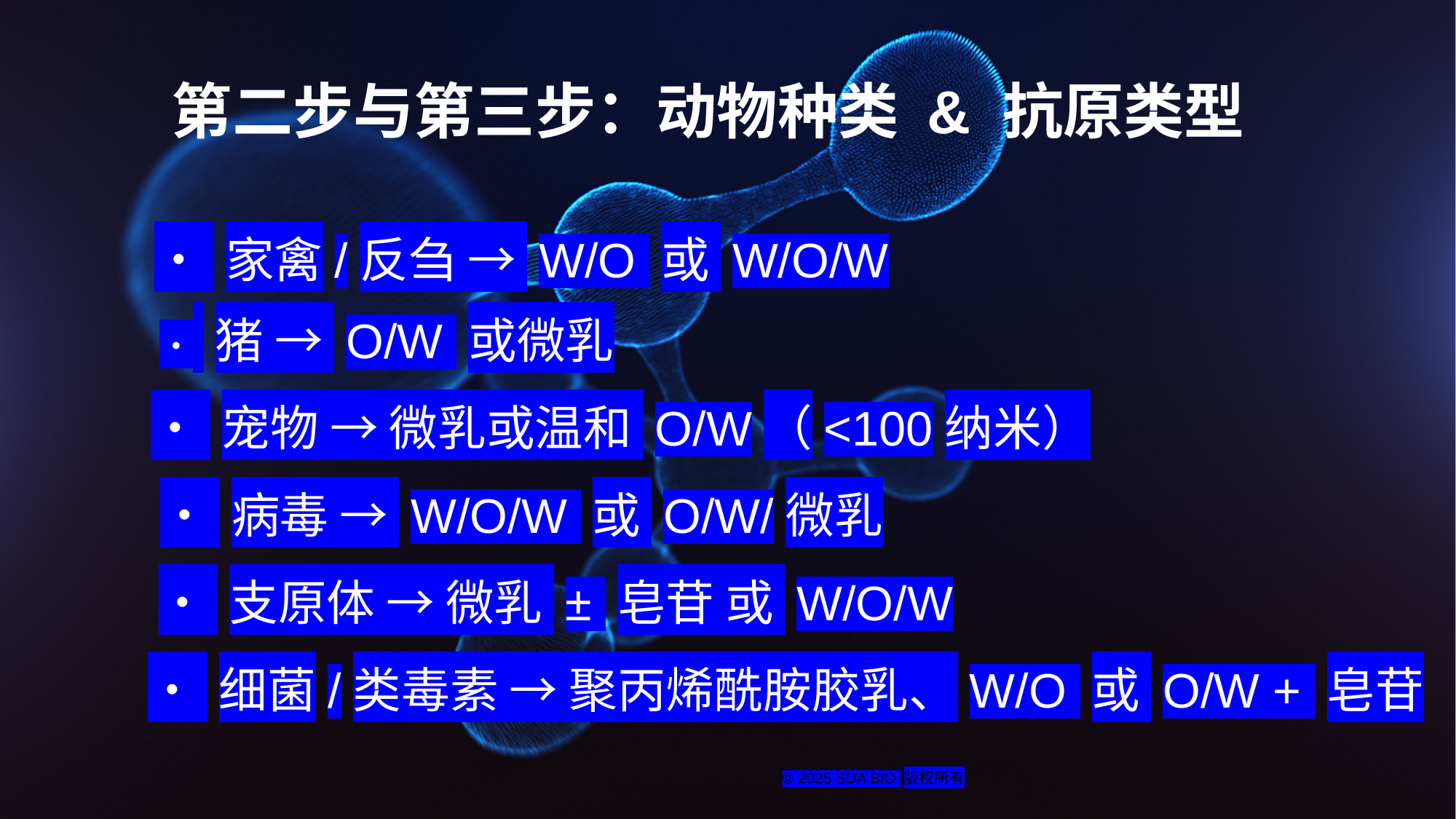

第二步与第三步：动物种类 & 抗原类型

• 家禽/反刍 → W/O 或 W/O/W

• 猪 → O/W 或微乳

• 宠物 → 微乳或温和 O/W（<100纳米）

• 病毒 → W/O/W 或 O/W/微乳

• 支原体 → 微乳 ± 皂苷 或 W/O/W

• 细菌/类毒素 → 聚丙烯酰胺胶乳、W/O 或 O/W + 皂苷

© 2025 SDA BIO 版权所有